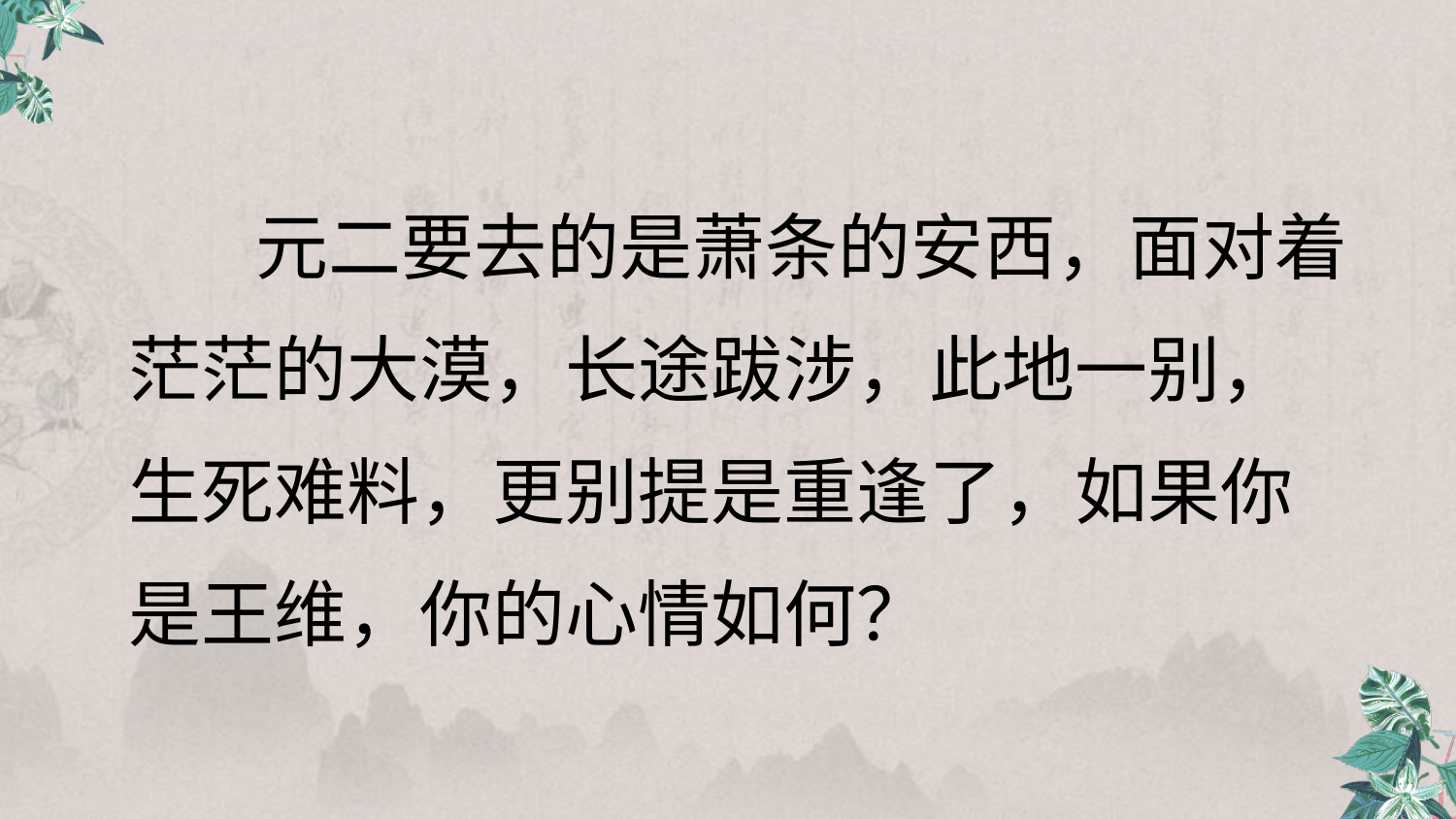

元二要去的是萧条的安西，面对着茫茫的大漠，长途跋涉，此地一别，生死难料，更别提是重逢了，如果你是王维，你的心情如何？